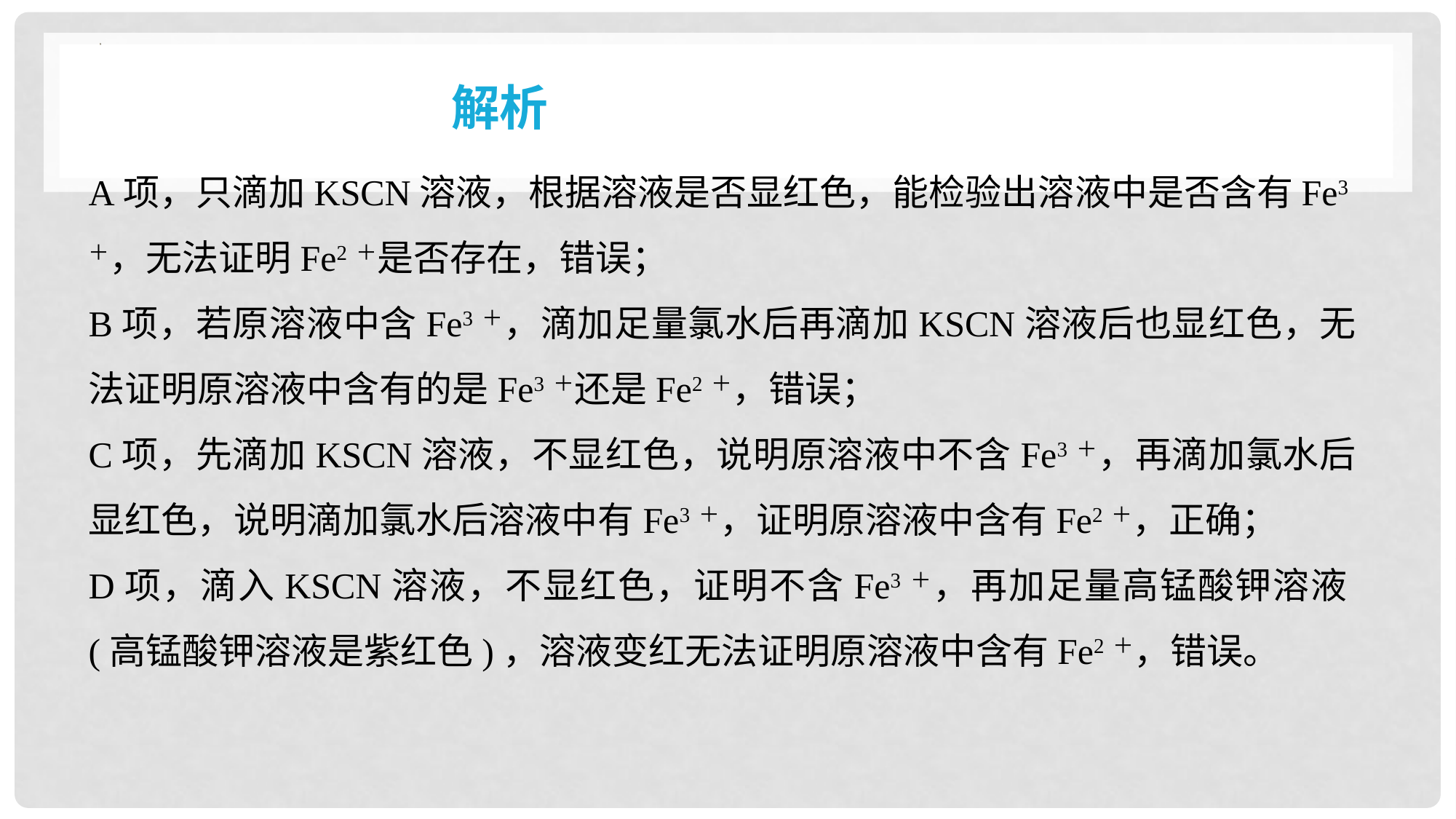

解析
A项，只滴加KSCN溶液，根据溶液是否显红色，能检验出溶液中是否含有Fe3＋，无法证明Fe2＋是否存在，错误；
B项，若原溶液中含Fe3＋，滴加足量氯水后再滴加KSCN溶液后也显红色，无法证明原溶液中含有的是Fe3＋还是Fe2＋，错误；
C项，先滴加KSCN溶液，不显红色，说明原溶液中不含Fe3＋，再滴加氯水后显红色，说明滴加氯水后溶液中有Fe3＋，证明原溶液中含有Fe2＋，正确；
D项，滴入KSCN溶液，不显红色，证明不含Fe3＋，再加足量高锰酸钾溶液(高锰酸钾溶液是紫红色)，溶液变红无法证明原溶液中含有Fe2＋，错误。